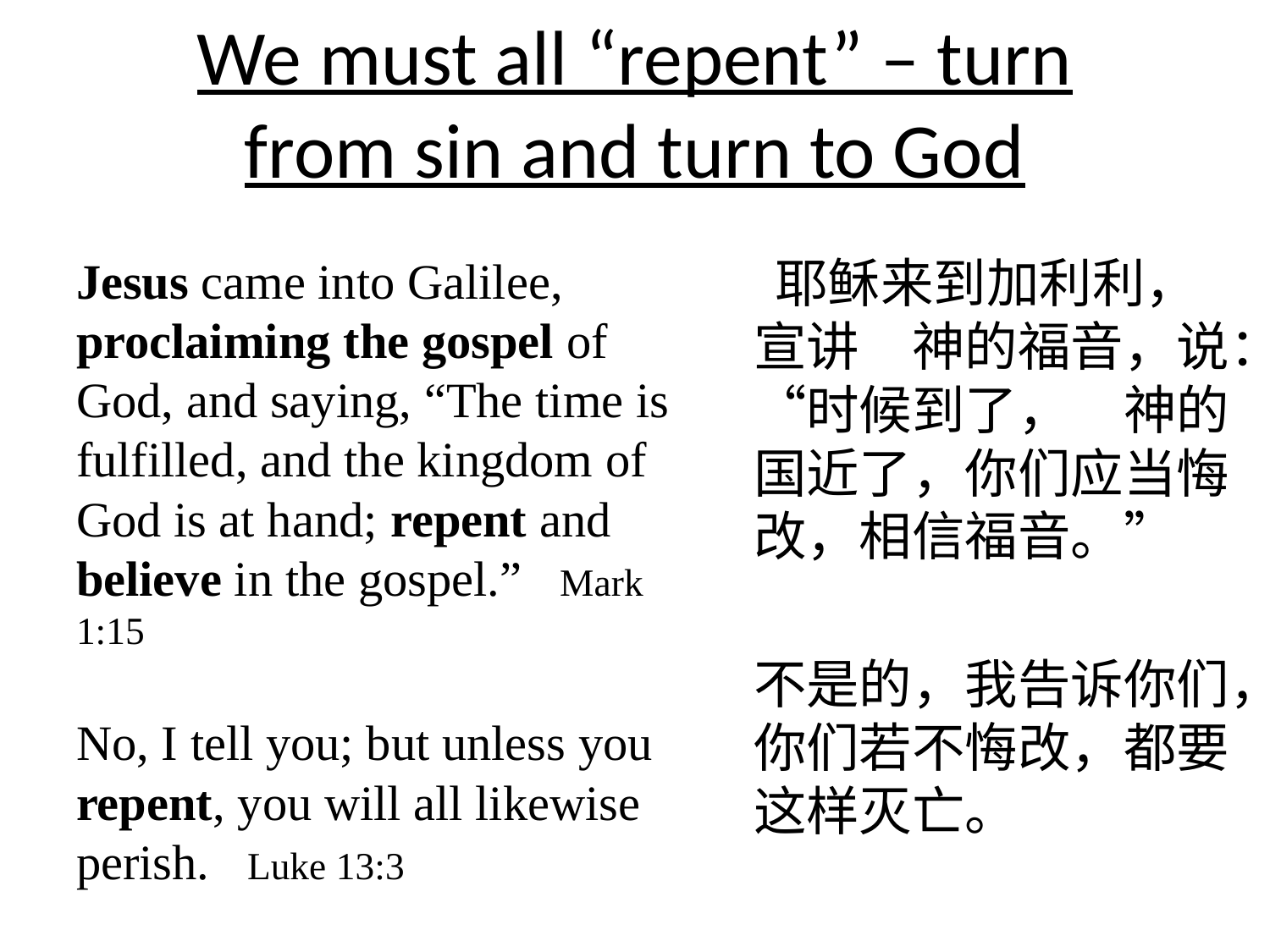

# We must all “repent” – turn from sin and turn to God
Jesus came into Galilee, proclaiming the gospel of God, and saying, “The time is fulfilled, and the kingdom of God is at hand; repent and believe in the gospel.”   Mark 1:15

No, I tell you; but unless you repent, you will all likewise perish.   Luke 13:3

 耶稣来到加利利，宣讲　神的福音，说：“时候到了，　神的国近了，你们应当悔改，相信福音。”

不是的，我告诉你们，你们若不悔改，都要这样灭亡。